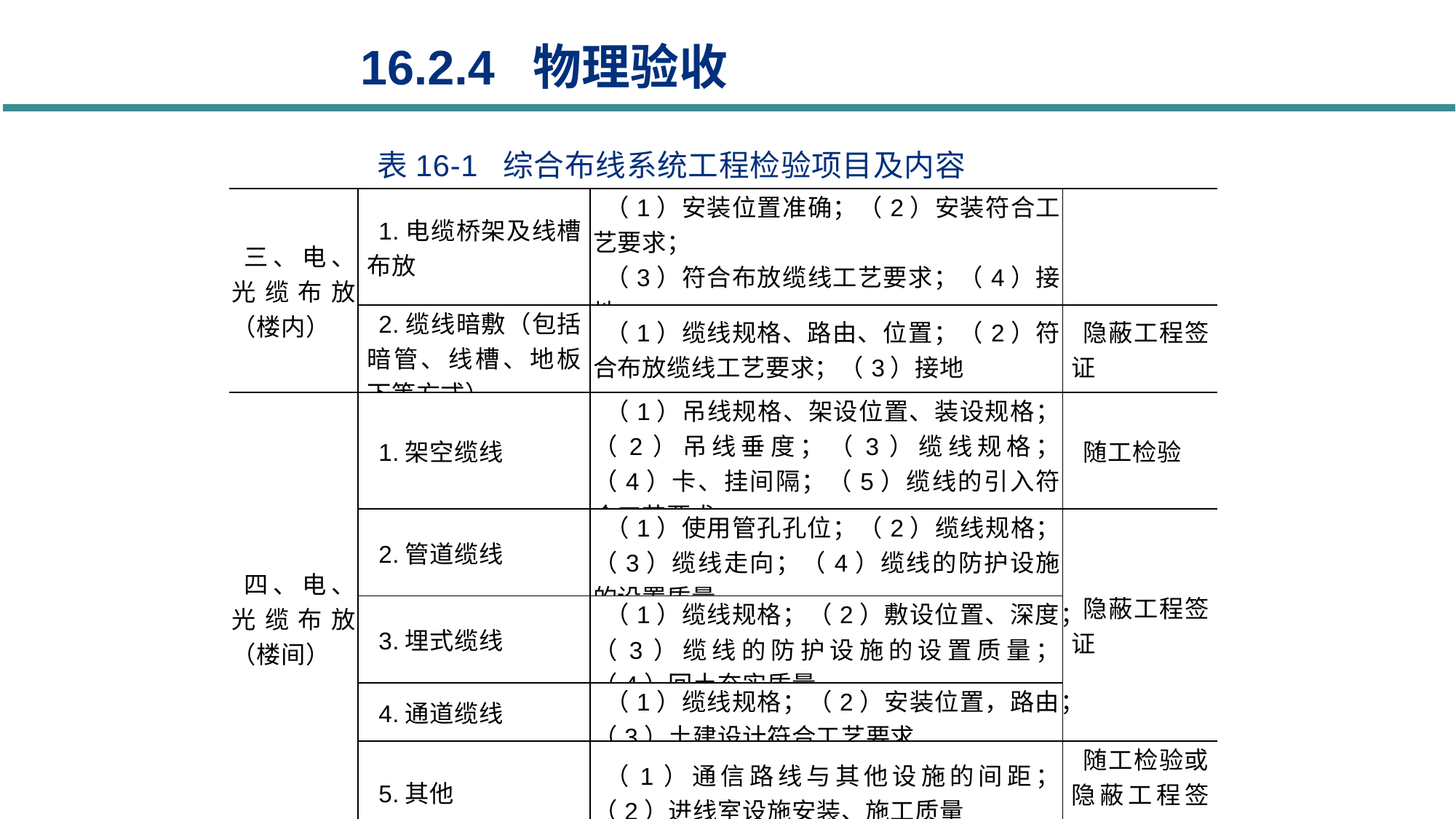

16.2.4  物理验收
表16-1  综合布线系统工程检验项目及内容
| 三、电、光缆布放（楼内） | 1.电缆桥架及线槽布放 | （1）安装位置准确；（2）安装符合工艺要求； （3）符合布放缆线工艺要求；（4）接地 |  |
| --- | --- | --- | --- |
|  | 2.缆线暗敷（包括暗管、线槽、地板下等方式） | （1）缆线规格、路由、位置；（2）符合布放缆线工艺要求；（3）接地 | 隐蔽工程签证 |
| 四、电、光缆布放（楼间） | 1.架空缆线 | （1）吊线规格、架设位置、装设规格；（2）吊线垂度；（3）缆线规格；（4）卡、挂间隔；（5）缆线的引入符合工艺要求 | 随工检验 |
|  | 2.管道缆线 | （1）使用管孔孔位；（2）缆线规格；（3）缆线走向；（4）缆线的防护设施的设置质量 | 隐蔽工程签证 |
|  | 3.埋式缆线 | （1）缆线规格；（2）敷设位置、深度；（3）缆线的防护设施的设置质量；（4）回土夯实质量 |  |
|  | 4.通道缆线 | （1）缆线规格；（2）安装位置，路由；（3）土建设计符合工艺要求 |  |
|  | 5.其他 | （1）通信路线与其他设施的间距；（2）进线室设施安装、施工质量 | 随工检验或隐蔽工程签证 |